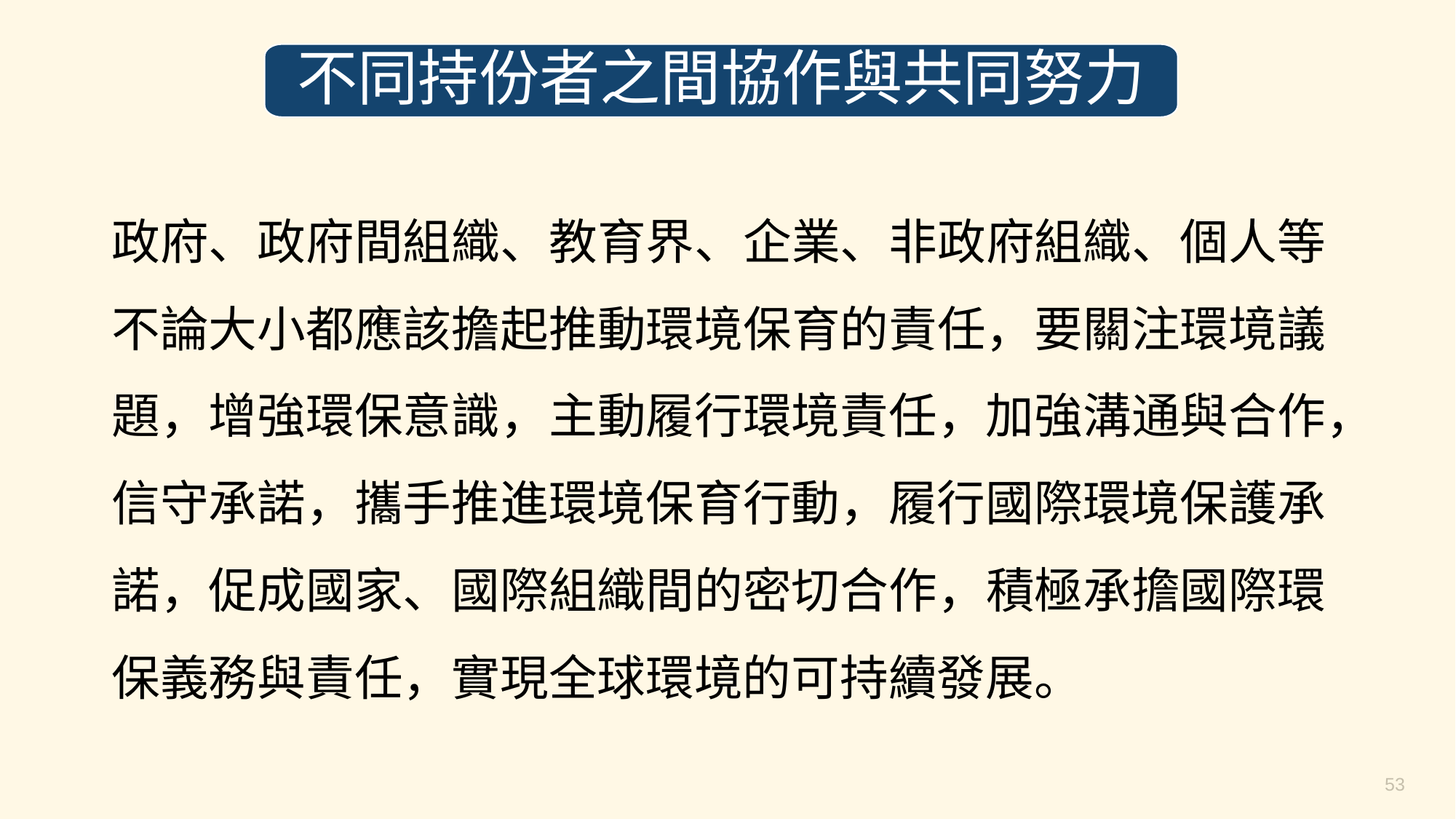

不同持份者之間協作與共同努力
政府、政府間組織、教育界、企業、非政府組織、個人等不論大小都應該擔起推動環境保育的責任，要關注環境議題，增強環保意識，主動履行環境責任，加強溝通與合作，信守承諾，攜手推進環境保育行動，履行國際環境保護承諾，促成國家、國際組織間的密切合作，積極承擔國際環保義務與責任，實現全球環境的可持續發展。